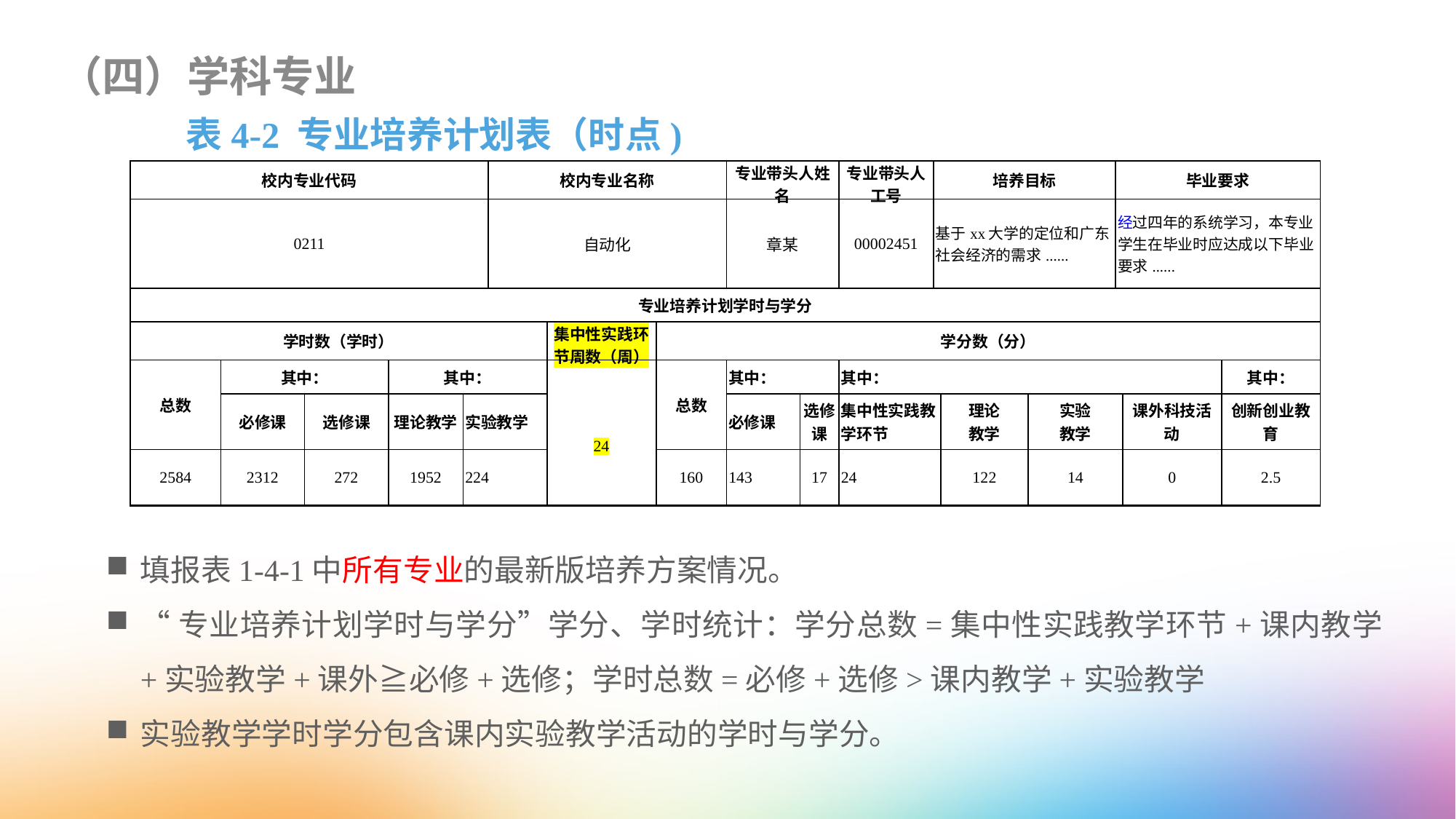

（四）学科专业
表4-2 专业培养计划表（时点)
| 校内专业代码 |  |  |  |  | 校内专业名称 |  |  | 专业带头人姓名 |  | 专业带头人工号 | 培养目标 |  |  | 毕业要求 |  |  |
| --- | --- | --- | --- | --- | --- | --- | --- | --- | --- | --- | --- | --- | --- | --- | --- | --- |
| 0211 |  |  |  |  | 自动化 |  |  | 章某 |  | 00002451 | 基于xx大学的定位和广东社会经济的需求...... |  |  | 经过四年的系统学习，本专业学生在毕业时应达成以下毕业要求...... |  |  |
| 专业培养计划学时与学分 |  |  |  |  |  |  |  |  |  |  |  |  |  |  |  |  |
| 学时数（学时） |  |  |  |  |  | 集中性实践环节周数（周） | 学分数（分） |  |  |  |  |  |  |  |  |  |
| 总数 | 其中： |  | 其中： |  |  | 24 | 总数 | 其中： |  | 其中： |  |  |  |  |  | 其中： |
|  | 必修课 | 选修课 | 理论教学 | 实验教学 |  |  |  | 必修课 | 选修课 | 集中性实践教学环节 |  | 理论 教学 | 实验 教学 |  | 课外科技活动 | 创新创业教育 |
| 2584 | 2312 | 272 | 1952 | 224 |  |  | 160 | 143 | 17 | 24 |  | 122 | 14 |  | 0 | 2.5 |
填报表1-4-1中所有专业的最新版培养方案情况。
“专业培养计划学时与学分”学分、学时统计：学分总数=集中性实践教学环节+课内教学+实验教学+课外≧必修+选修；学时总数=必修+选修>课内教学+实验教学
实验教学学时学分包含课内实验教学活动的学时与学分。